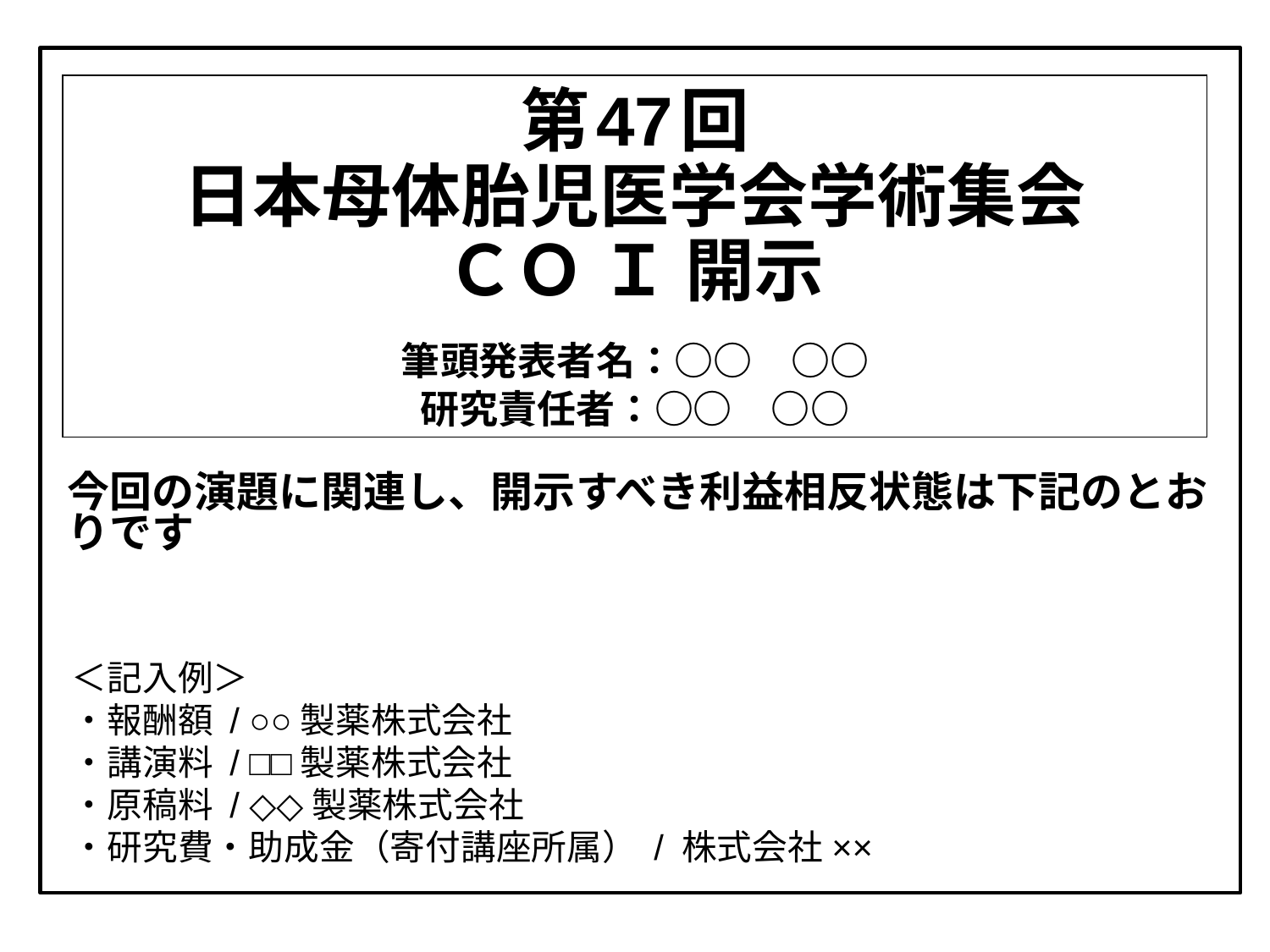

第47回
日本母体胎児医学会学術集会
ＣＯ Ｉ 開示
　
筆頭発表者名：○○　○○
研究責任者：○○　○○
今回の演題に関連し、開示すべき利益相反状態は下記のとおりです

＜記入例＞
・報酬額 / ○○製薬株式会社
・講演料 / □□製薬株式会社
・原稿料 / ◇◇製薬株式会社
・研究費・助成金（寄付講座所属） / 株式会社××